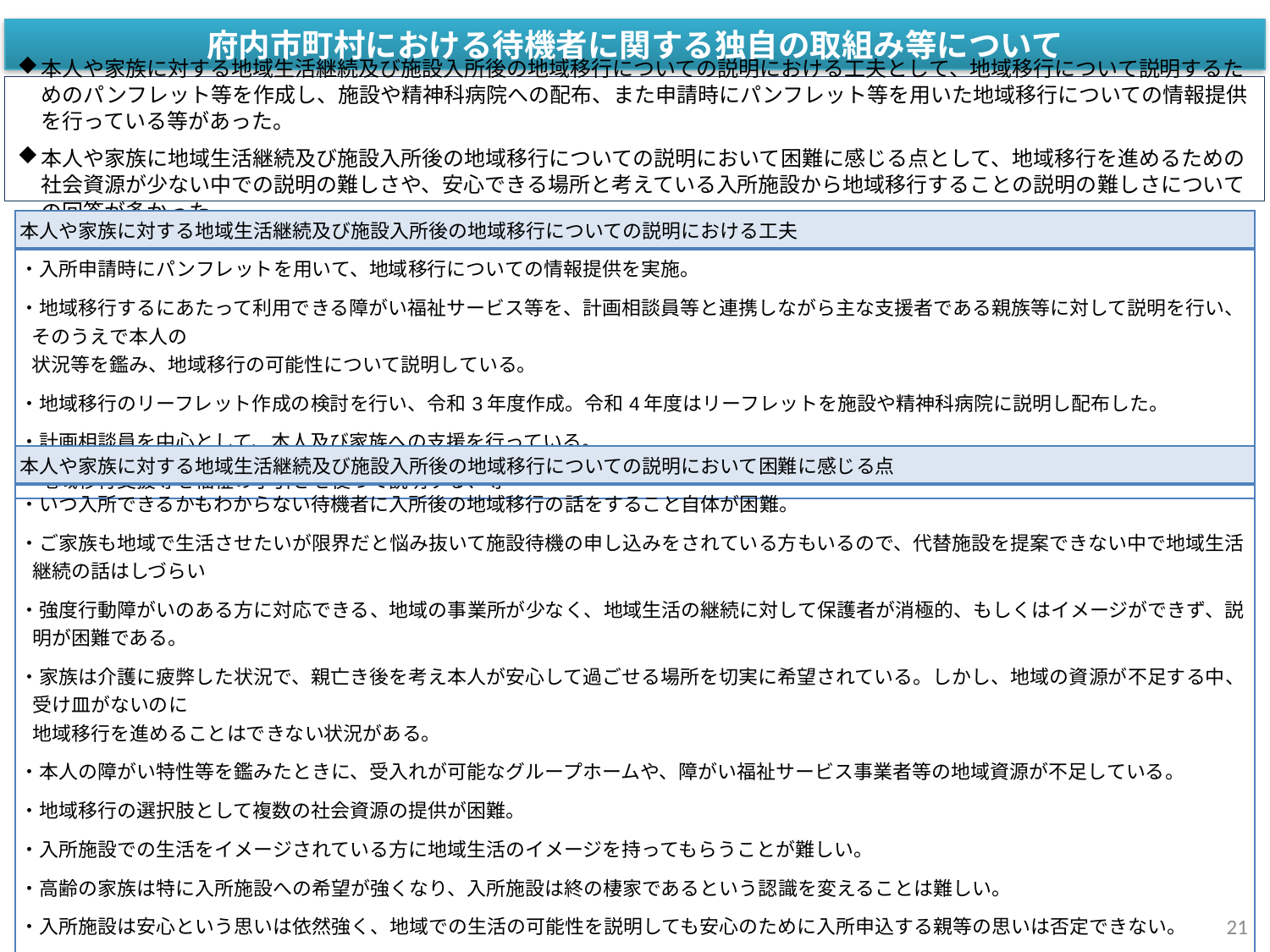

府内市町村における待機者に関する独自の取組み等について
本人や家族に対する地域生活継続及び施設入所後の地域移行についての説明における工夫として、地域移行について説明するためのパンフレット等を作成し、施設や精神科病院への配布、また申請時にパンフレット等を用いた地域移行についての情報提供を行っている等があった。
本人や家族に地域生活継続及び施設入所後の地域移行についての説明において困難に感じる点として、地域移行を進めるための社会資源が少ない中での説明の難しさや、安心できる場所と考えている入所施設から地域移行することの説明の難しさについての回答が多かった。
| 本人や家族に対する地域生活継続及び施設入所後の地域移行についての説明における工夫 |
| --- |
| ・入所申請時にパンフレットを用いて、地域移行についての情報提供を実施。 ・地域移行するにあたって利用できる障がい福祉サービス等を、計画相談員等と連携しながら主な支援者である親族等に対して説明を行い、そのうえで本人の 状況等を鑑み、地域移行の可能性について説明している。 ・地域移行のリーフレット作成の検討を行い、令和3年度作成。令和4年度はリーフレットを施設や精神科病院に説明し配布した。 ・計画相談員を中心として、本人及び家族への支援を行っている。 ・地域移行支援等を福祉の手引きを使って説明する、等 |
| 本人や家族に対する地域生活継続及び施設入所後の地域移行についての説明において困難に感じる点 |
| --- |
| ・いつ入所できるかもわからない待機者に入所後の地域移行の話をすること自体が困難。 ・ご家族も地域で生活させたいが限界だと悩み抜いて施設待機の申し込みをされている方もいるので、代替施設を提案できない中で地域生活継続の話はしづらい ・強度行動障がいのある方に対応できる、地域の事業所が少なく、地域生活の継続に対して保護者が消極的、もしくはイメージができず、説明が困難である。 ・家族は介護に疲弊した状況で、親亡き後を考え本人が安心して過ごせる場所を切実に希望されている。しかし、地域の資源が不足する中、受け皿がないのに 地域移行を進めることはできない状況がある。 ・本人の障がい特性等を鑑みたときに、受入れが可能なグループホームや、障がい福祉サービス事業者等の地域資源が不足している。 ・地域移行の選択肢として複数の社会資源の提供が困難。 ・入所施設での生活をイメージされている方に地域生活のイメージを持ってもらうことが難しい。 ・高齢の家族は特に入所施設への希望が強くなり、入所施設は終の棲家であるという認識を変えることは難しい。 ・入所施設は安心という思いは依然強く、地域での生活の可能性を説明しても安心のために入所申込する親等の思いは否定できない。 ・長期間待機をして入所可能となった後、地域移行の説明をすることは家族の不安を高めてしまうため説明の仕方に困難を感じる。 ・計画相談員の技量にばらつきがあり、本人もしくは家族へ誤った認識を与えることがある。 ・親亡き後の生活や本人の粗暴行為に悩み家族に対し、不安を煽らないよう説明しなければならない点。 ・本人・家族共に安心できる場所から、地域に移行することによるメリットを示すことが難しい、等 |
21